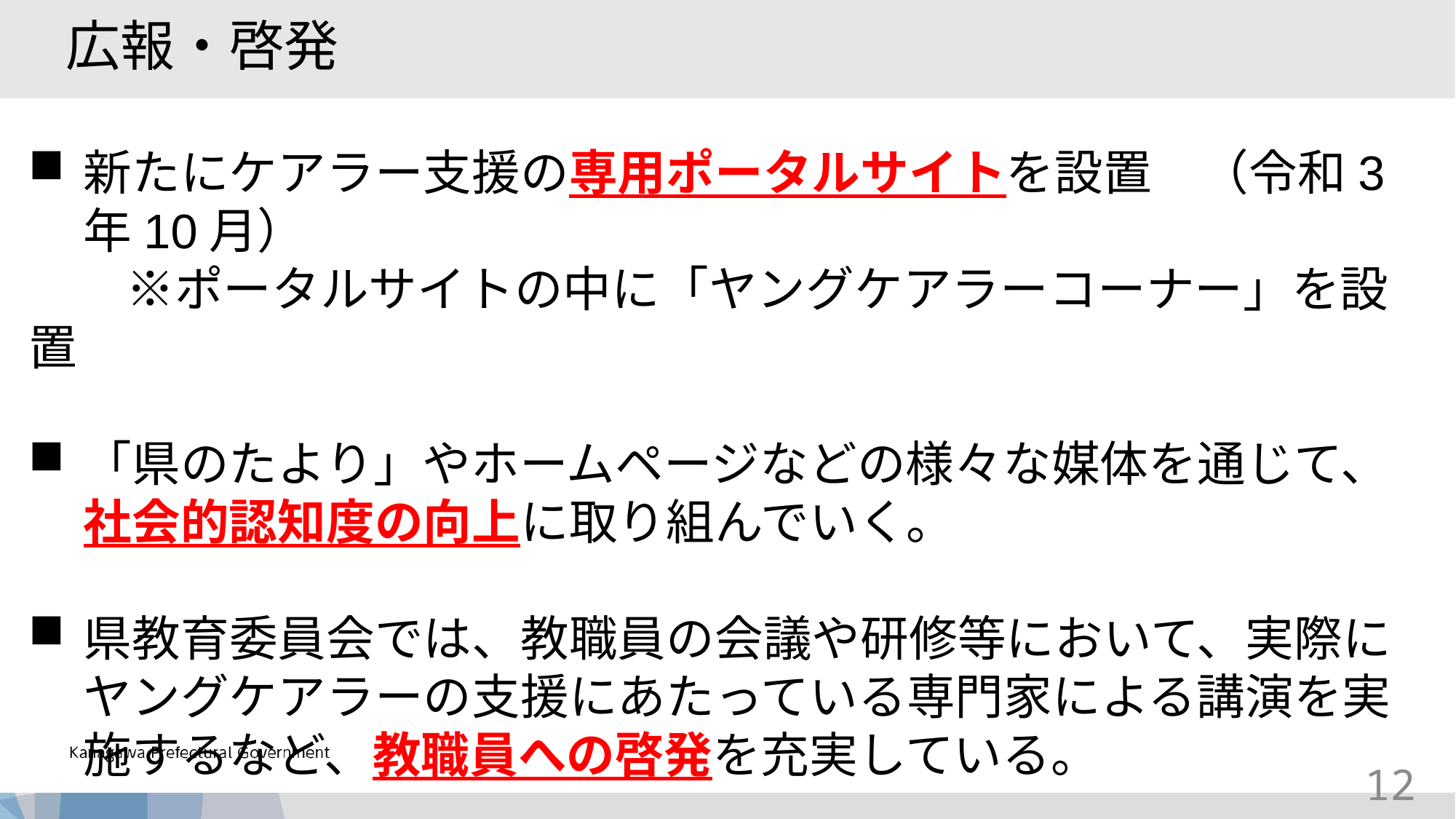

広報・啓発
新たにケアラー支援の専用ポータルサイトを設置　（令和3年10月）
　　※ポータルサイトの中に「ヤングケアラーコーナー」を設置

「県のたより」やホームページなどの様々な媒体を通じて、社会的認知度の向上に取り組んでいく。

県教育委員会では、教職員の会議や研修等において、実際にヤングケアラーの支援にあたっている専門家による講演を実施するなど、教職員への啓発を充実している。
12